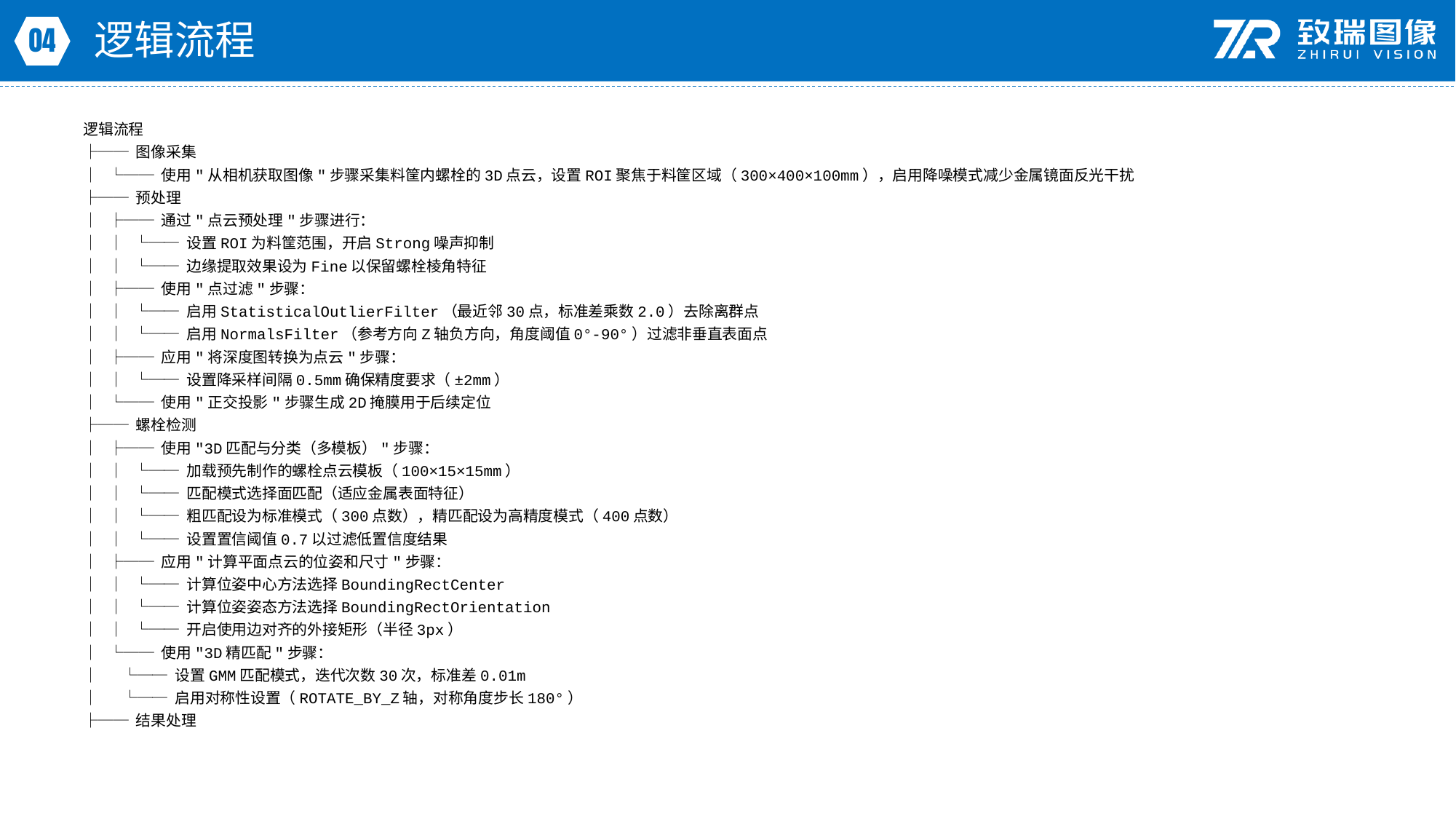

逻辑流程
04

逻辑流程
├── 图像采集
│   └── 使用"从相机获取图像"步骤采集料筐内螺栓的3D点云，设置ROI聚焦于料筐区域（300×400×100mm），启用降噪模式减少金属镜面反光干扰
├── 预处理
│   ├── 通过"点云预处理"步骤进行：
│   │   └── 设置ROI为料筐范围，开启Strong噪声抑制
│   │   └── 边缘提取效果设为Fine以保留螺栓棱角特征
│   ├── 使用"点过滤"步骤：
│   │   └── 启用StatisticalOutlierFilter（最近邻30点，标准差乘数2.0）去除离群点
│   │   └── 启用NormalsFilter（参考方向Z轴负方向，角度阈值0°-90°）过滤非垂直表面点
│   ├── 应用"将深度图转换为点云"步骤：
│   │   └── 设置降采样间隔0.5mm确保精度要求（±2mm）
│   └── 使用"正交投影"步骤生成2D掩膜用于后续定位
├── 螺栓检测
│   ├── 使用"3D匹配与分类（多模板）"步骤：
│   │   └── 加载预先制作的螺栓点云模板（100×15×15mm）
│   │   └── 匹配模式选择面匹配（适应金属表面特征）
│   │   └── 粗匹配设为标准模式（300点数），精匹配设为高精度模式（400点数）
│   │   └── 设置置信阈值0.7以过滤低置信度结果
│   ├── 应用"计算平面点云的位姿和尺寸"步骤：
│   │   └── 计算位姿中心方法选择BoundingRectCenter
│   │   └── 计算位姿姿态方法选择BoundingRectOrientation
│   │   └── 开启使用边对齐的外接矩形（半径3px）
│   └── 使用"3D精匹配"步骤：
│       └── 设置GMM匹配模式，迭代次数30次，标准差0.01m
│       └── 启用对称性设置（ROTATE_BY_Z轴，对称角度步长180°）
├── 结果处理